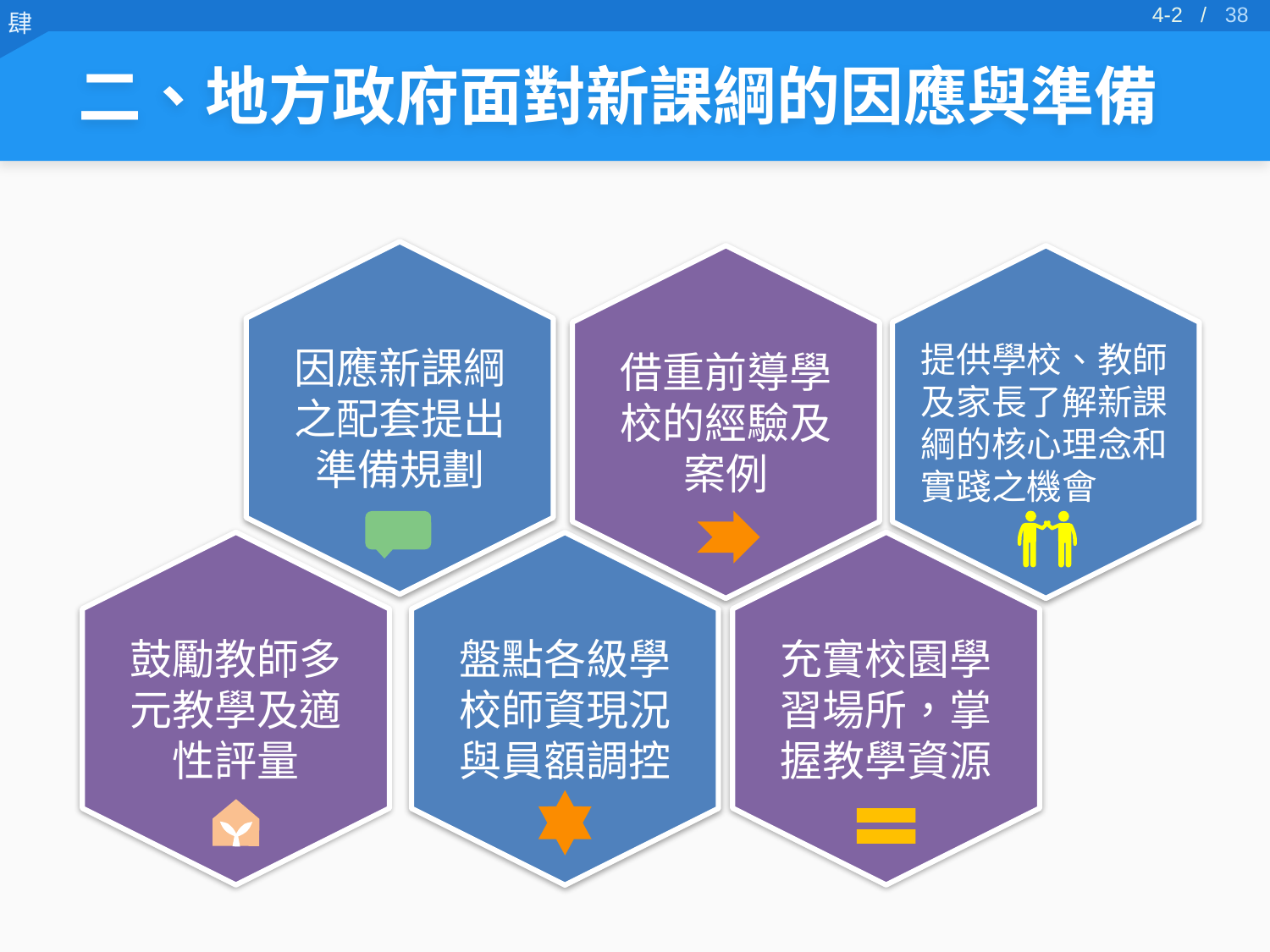

38
4-2   /
二、地方政府面對新課綱的因應與準備

因應新課綱之配套提出準備規劃
借重前導學校的經驗及案例
提供學校、教師及家長了解新課綱的核心理念和實踐之機會

鼓勵教師多元教學及適性評量
充實校園學習場所，掌握教學資源
盤點各級學校師資現況與員額調控